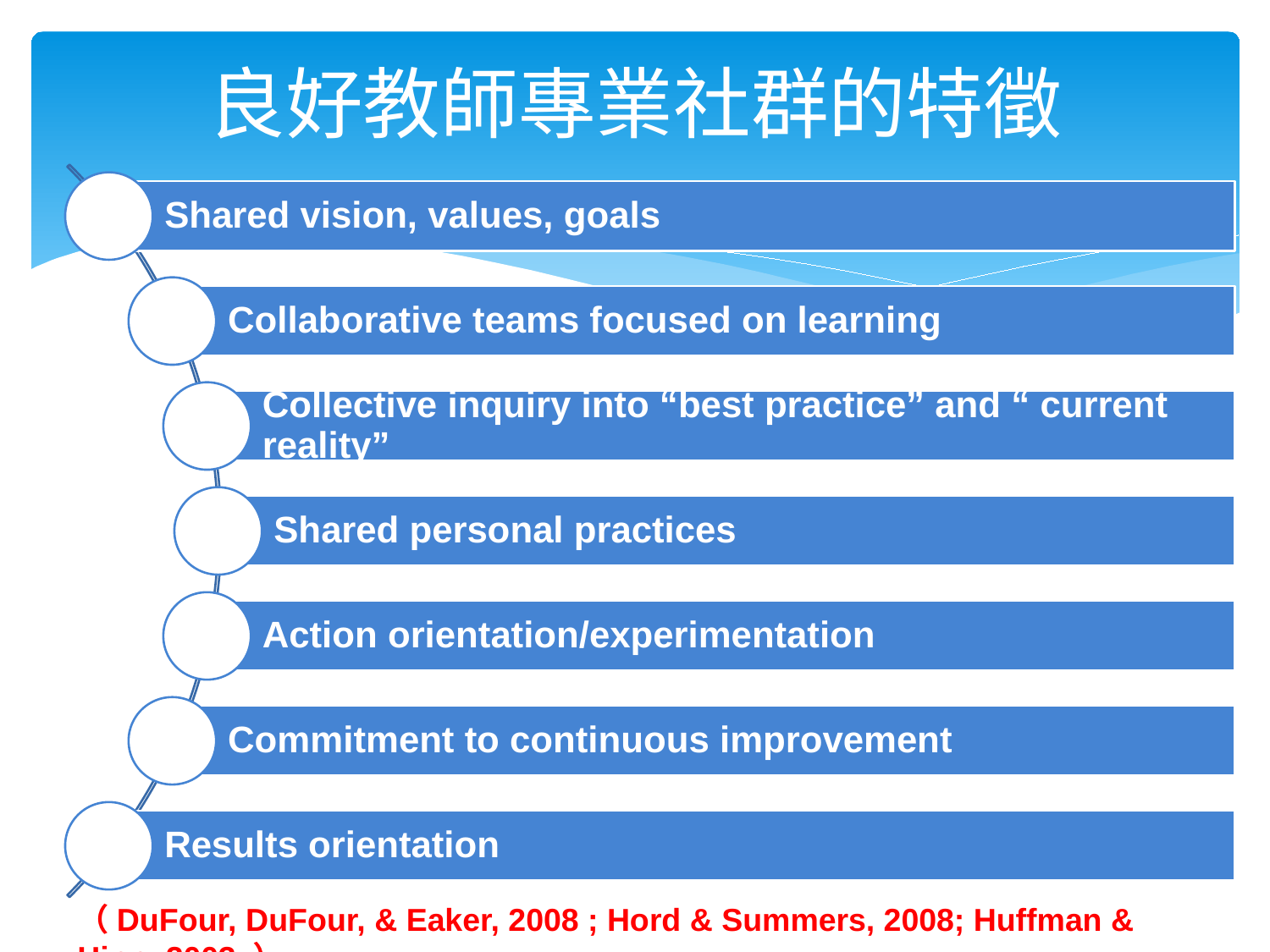

# 良好教師專業社群的特徵
Shared vision, values, goals
Collaborative teams focused on learning
Collective inquiry into “best practice” and “ current reality”
Shared personal practices
Action orientation/experimentation
Commitment to continuous improvement
Results orientation
（DuFour, DuFour, & Eaker, 2008 ; Hord & Summers, 2008; Huffman & Hipp, 2003 ）